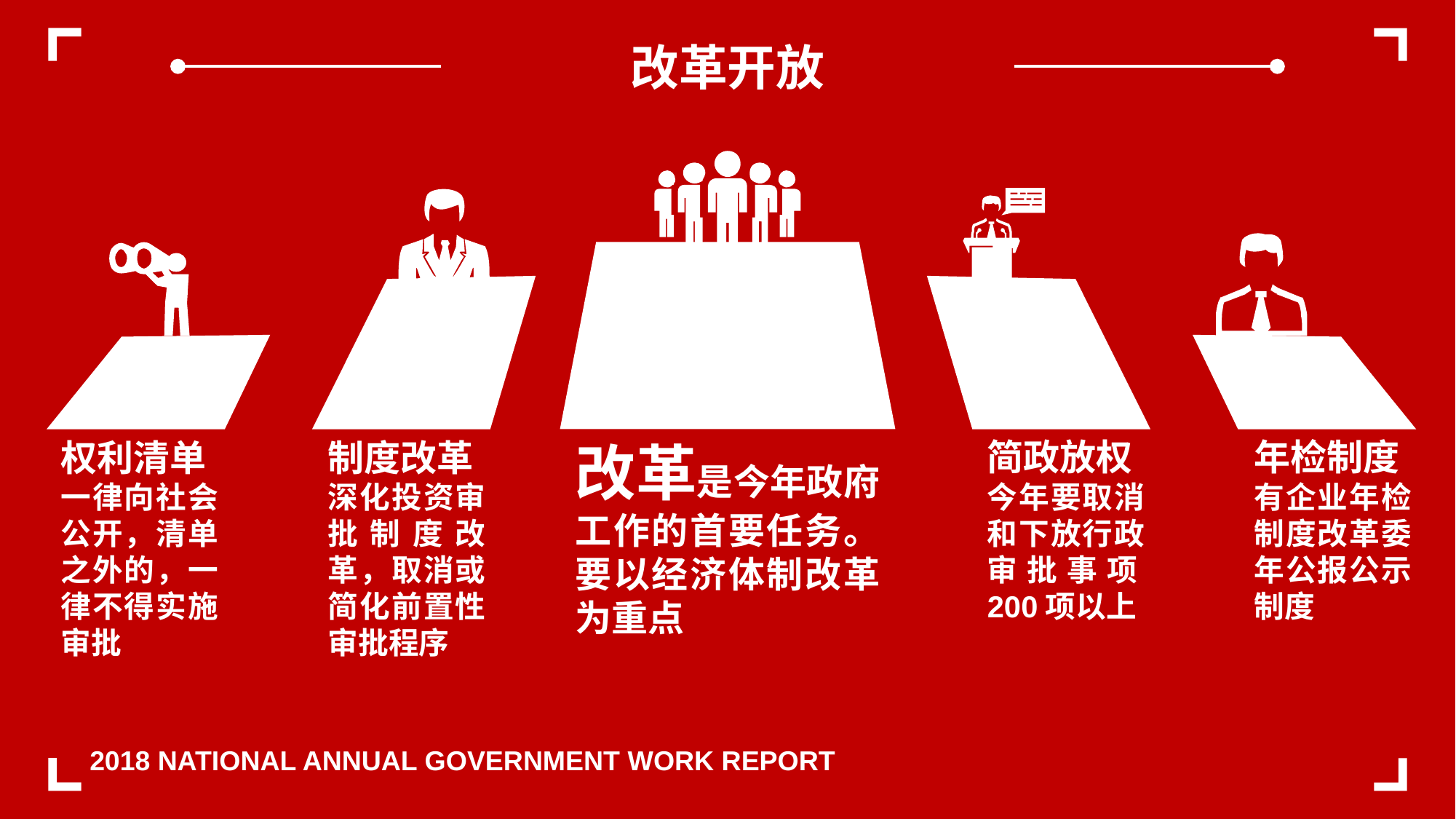

改革开放

权利清单
一律向社会公开，清单之外的，一律不得实施审批
制度改革
深化投资审批制度改革，取消或简化前置性审批程序
改革是今年政府工作的首要任务。要以经济体制改革为重点
简政放权
今年要取消和下放行政审批事项200项以上
年检制度
有企业年检制度改革委年公报公示制度
2018 NATIONAL ANNUAL GOVERNMENT WORK REPORT